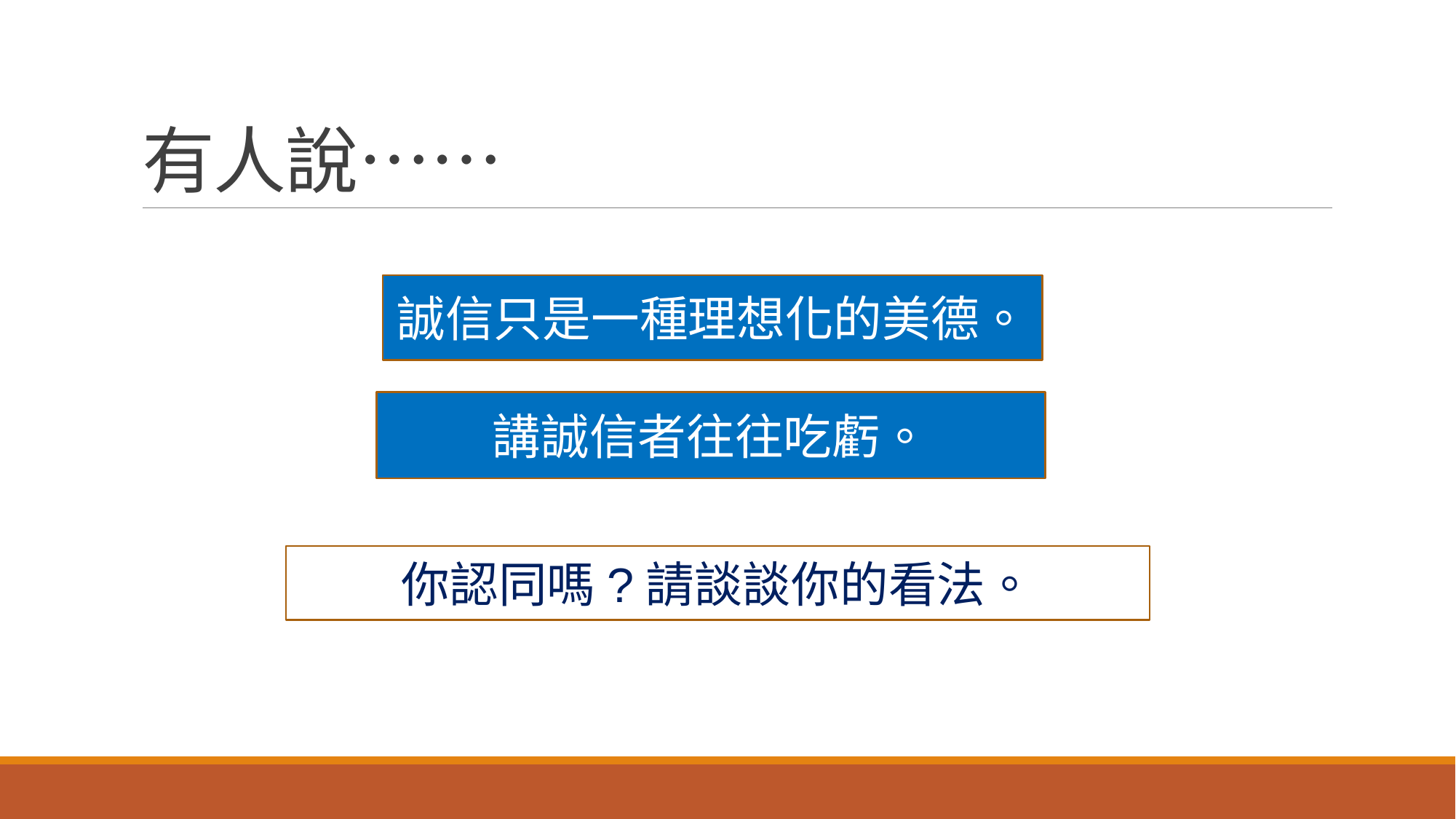

# 有人說……

誠信只是一種理想化的美德。
講誠信者往往吃虧。
你認同嗎?請談談你的看法。